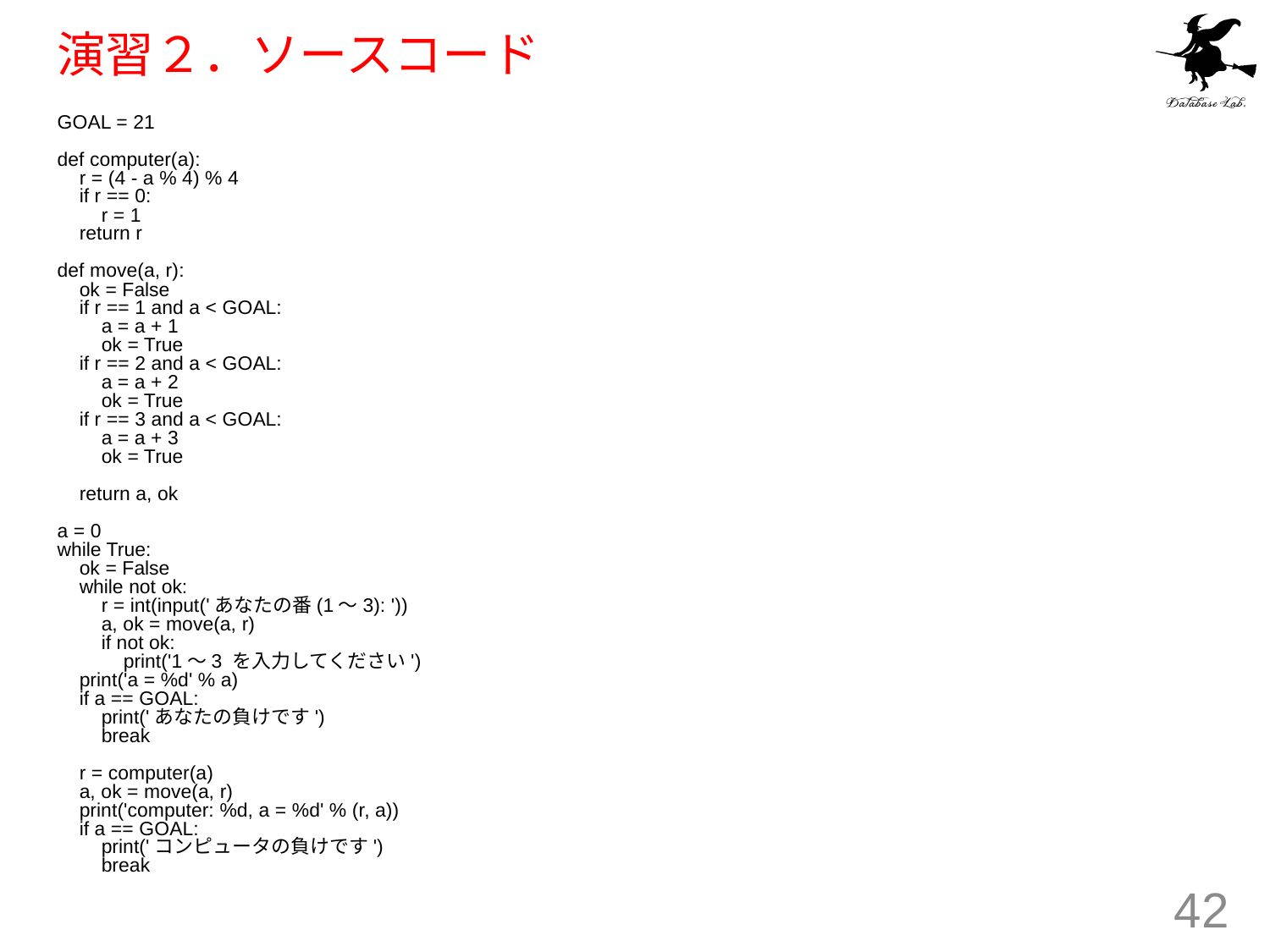

# 演習２．ソースコード
GOAL = 21

def computer(a):
    r = (4 - a % 4) % 4
    if r == 0:
        r = 1
    return r

def move(a, r):
    ok = False
    if r == 1 and a < GOAL:
        a = a + 1
        ok = True
    if r == 2 and a < GOAL:
        a = a + 2
        ok = True
    if r == 3 and a < GOAL:
        a = a + 3
        ok = True

    return a, ok

a = 0
while True:
    ok = False
    while not ok:
        r = int(input('あなたの番(1〜3): '))
        a, ok = move(a, r)
        if not ok:
            print('1〜3 を入力してください')
    print('a = %d' % a)
    if a == GOAL:
        print('あなたの負けです')
        break

    r = computer(a)
    a, ok = move(a, r)
    print('computer: %d, a = %d' % (r, a))
    if a == GOAL:
        print('コンピュータの負けです')
        break

42